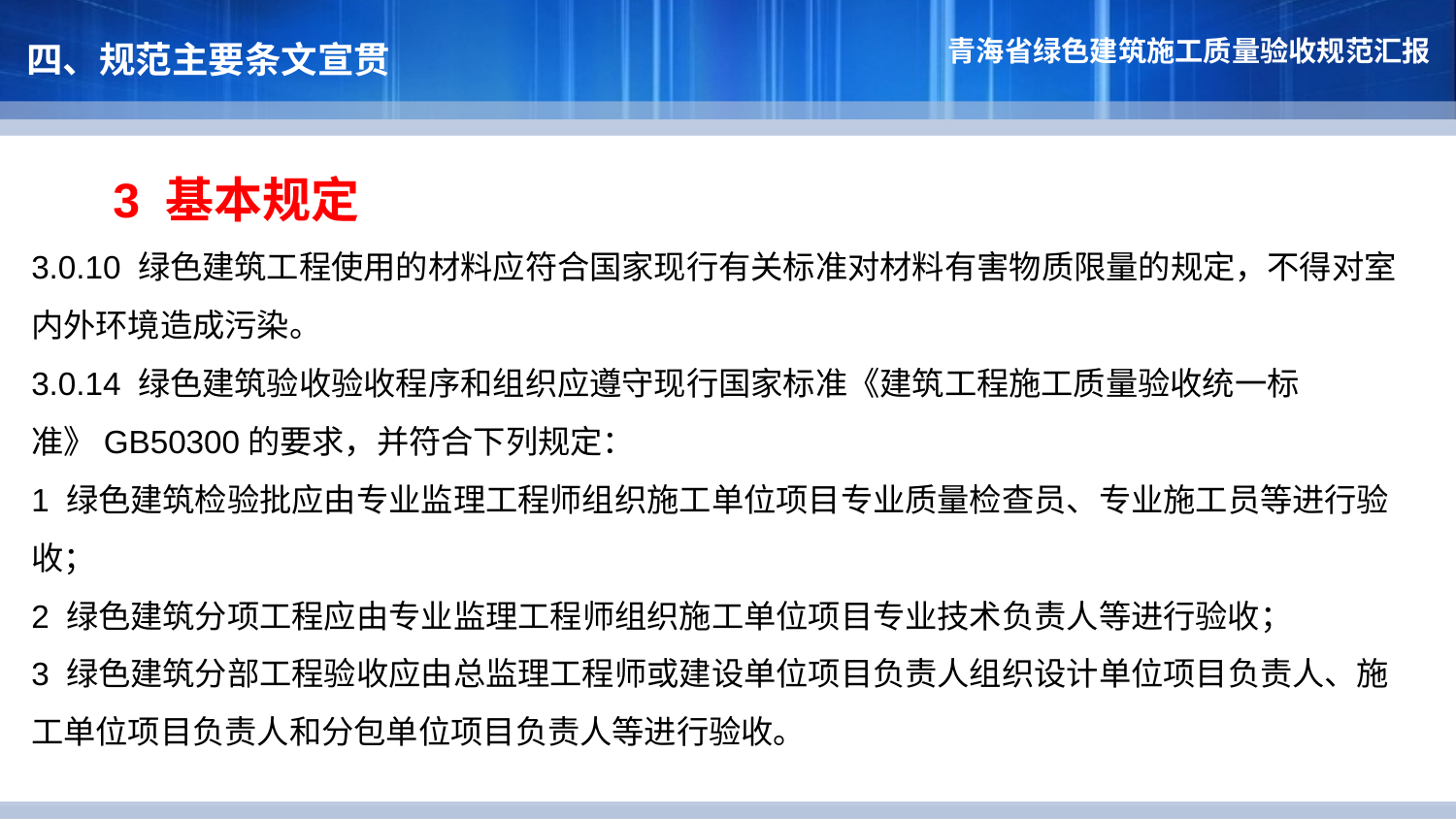

四、规范主要条文宣贯
      3 基本规定
3.0.10 绿色建筑工程使用的材料应符合国家现行有关标准对材料有害物质限量的规定，不得对室内外环境造成污染。
3.0.14 绿色建筑验收验收程序和组织应遵守现行国家标准《建筑工程施工质量验收统一标准》GB50300的要求，并符合下列规定：
1 绿色建筑检验批应由专业监理工程师组织施工单位项目专业质量检查员、专业施工员等进行验收；
2 绿色建筑分项工程应由专业监理工程师组织施工单位项目专业技术负责人等进行验收；
3 绿色建筑分部工程验收应由总监理工程师或建设单位项目负责人组织设计单位项目负责人、施工单位项目负责人和分包单位项目负责人等进行验收。